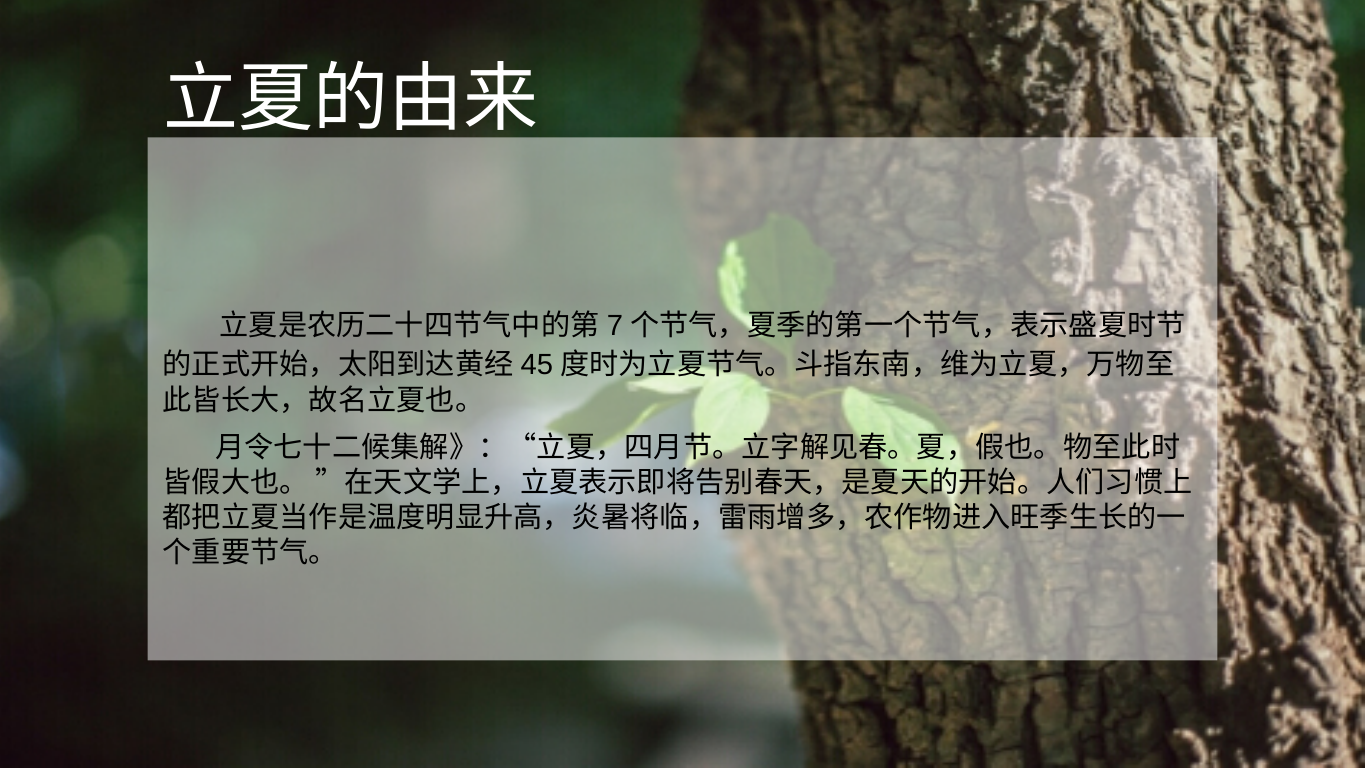

立夏的由来

    立夏是农历二十四节气中的第7个节气，夏季的第一个节气，表示盛夏时节的正式开始，太阳到达黄经45度时为立夏节气。斗指东南，维为立夏，万物至此皆长大，故名立夏也。
       月令七十二候集解》：“立夏，四月节。立字解见春。夏，假也。物至此时皆假大也。 ”在天文学上，立夏表示即将告别春天，是夏天的开始。人们习惯上都把立夏当作是温度明显升高，炎暑将临，雷雨增多，农作物进入旺季生长的一个重要节气。